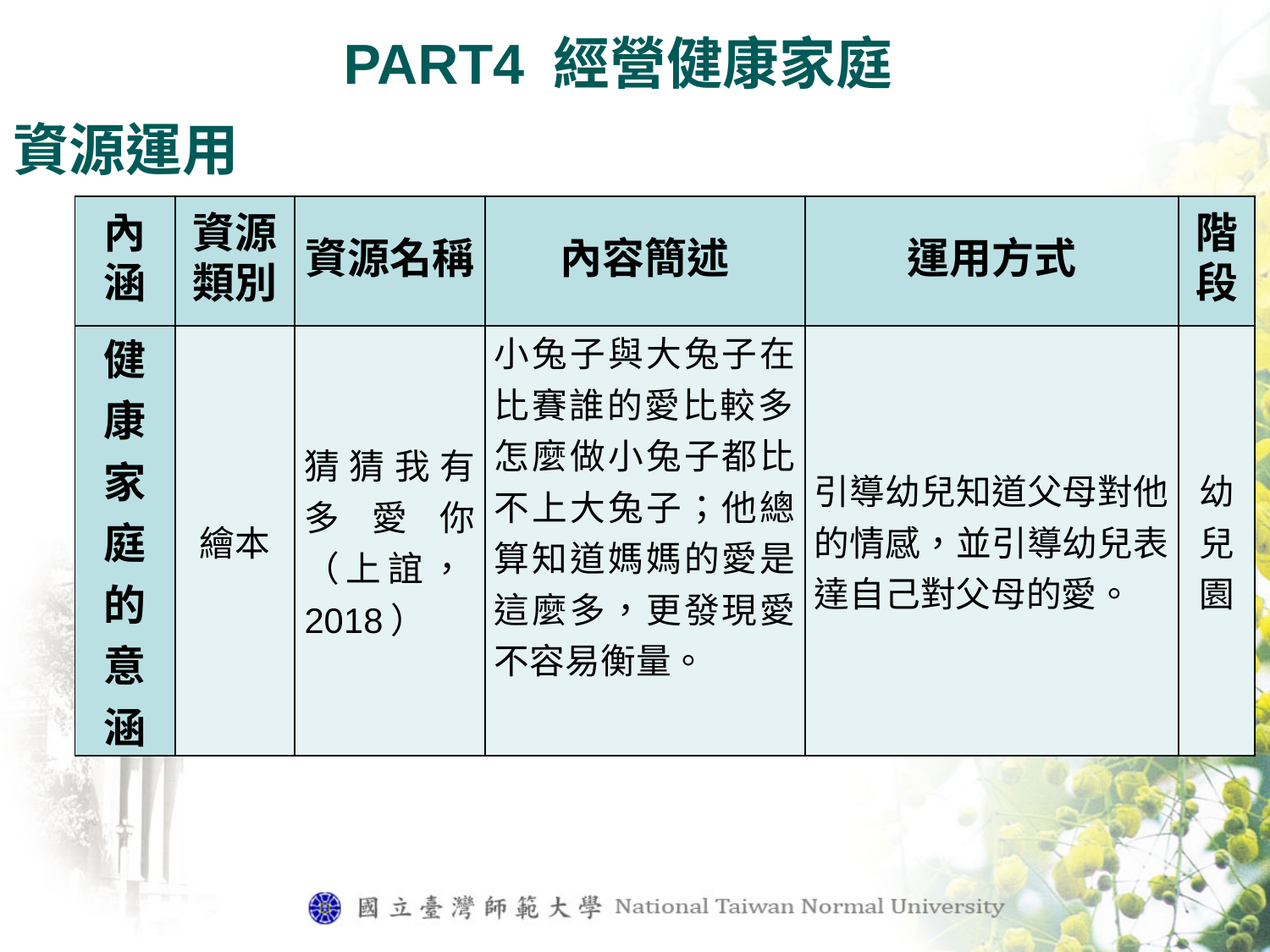

PART4 經營健康家庭
資源運用
| 內涵 | 資源類別 | 資源名稱 | 內容簡述 | 運用方式 | 階段 |
| --- | --- | --- | --- | --- | --- |
| 健 康 家 庭 的 意 涵 | 繪本 | 猜猜我有多愛你（上誼，2018） | 小兔子與大兔子在比賽誰的愛比較多。怎麼做小兔子都比不上大兔子；他總算知道媽媽的愛是這麼多，更發現愛不容易衡量。 | 引導幼兒知道父母對他的情感，並引導幼兒表達自己對父母的愛。 | 幼兒園 |